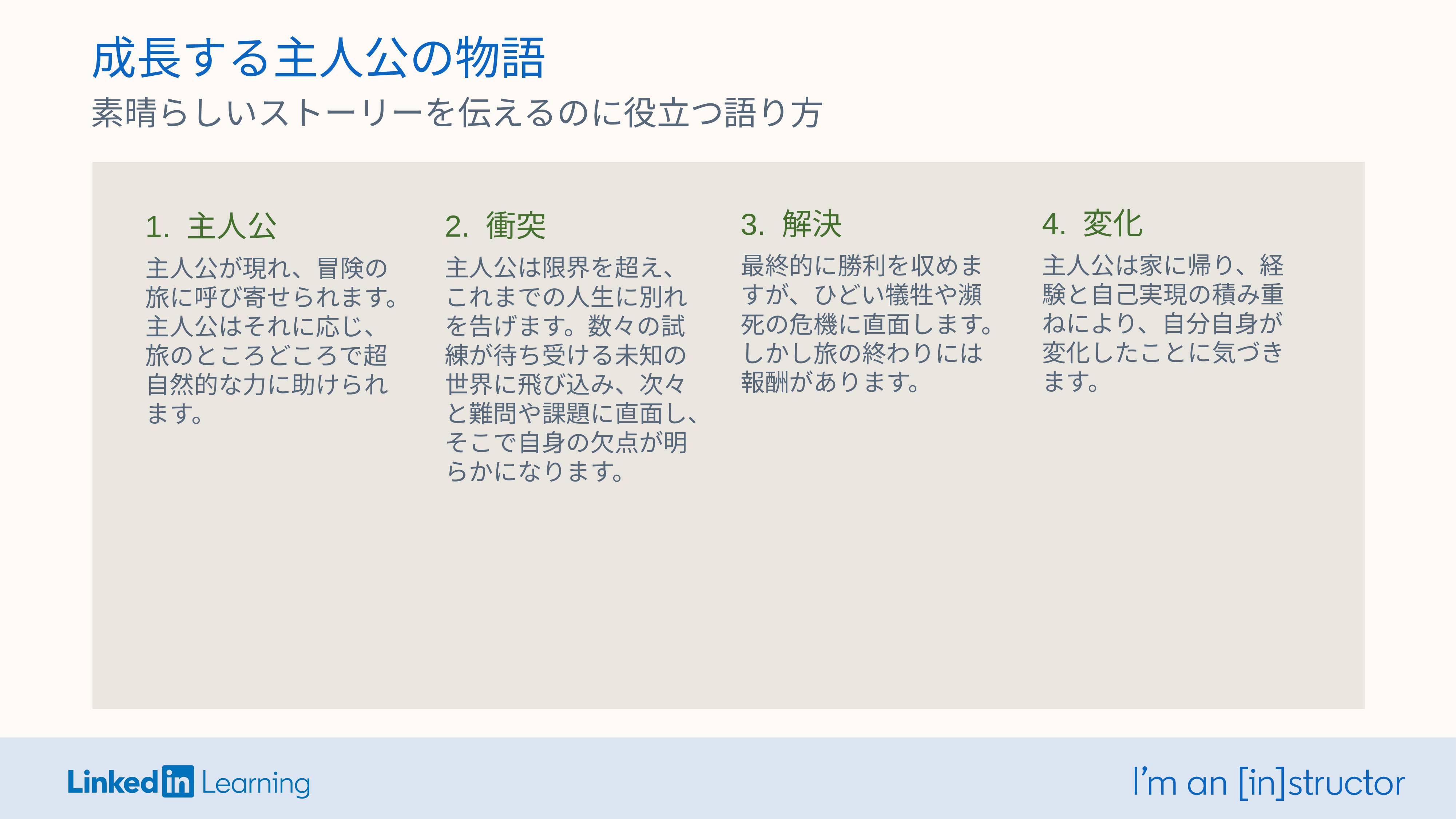

成長する主人公の物語
素晴らしいストーリーを伝えるのに役立つ語り方
4. 変化
3. 解決
2. 衝突
1. 主人公
主人公は家に帰り、経験と自己実現の積み重ねにより、自分自身が変化したことに気づきます。
最終的に勝利を収めますが、ひどい犠牲や瀕死の危機に直面します。しかし旅の終わりには報酬があります。
主人公は限界を超え、これまでの人生に別れを告げます。数々の試練が待ち受ける未知の世界に飛び込み、次々と難問や課題に直面し、そこで自身の欠点が明らかになります。
主人公が現れ、冒険の旅に呼び寄せられます。主人公はそれに応じ、旅のところどころで超自然的な力に助けられます。